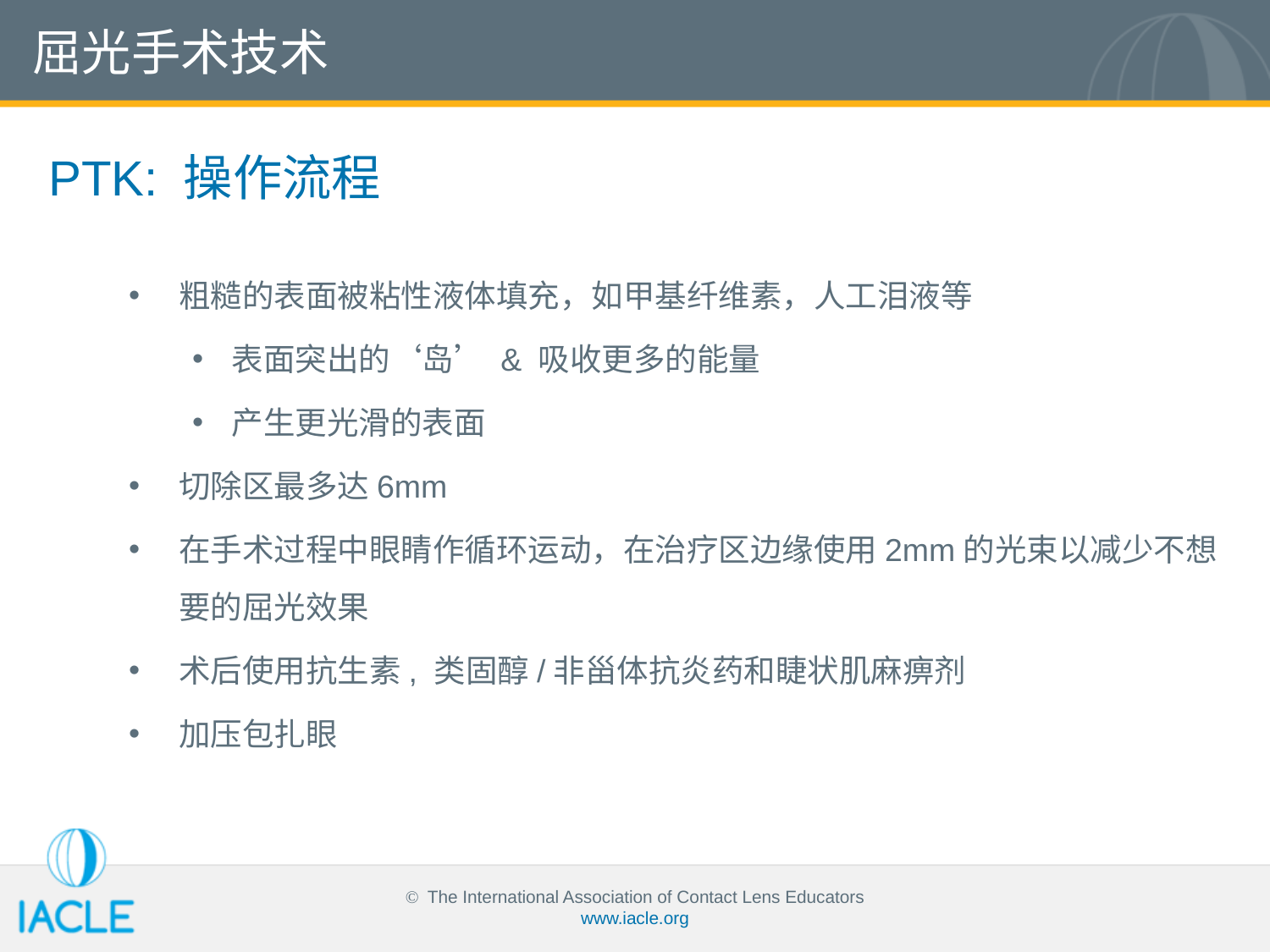

屈光手术技术
PTK: 操作流程
粗糙的表面被粘性液体填充，如甲基纤维素，人工泪液等
表面突出的‘岛’ & 吸收更多的能量
产生更光滑的表面
切除区最多达6mm
在手术过程中眼睛作循环运动，在治疗区边缘使用2mm的光束以减少不想要的屈光效果
术后使用抗生素, 类固醇/非甾体抗炎药和睫状肌麻痹剂
加压包扎眼